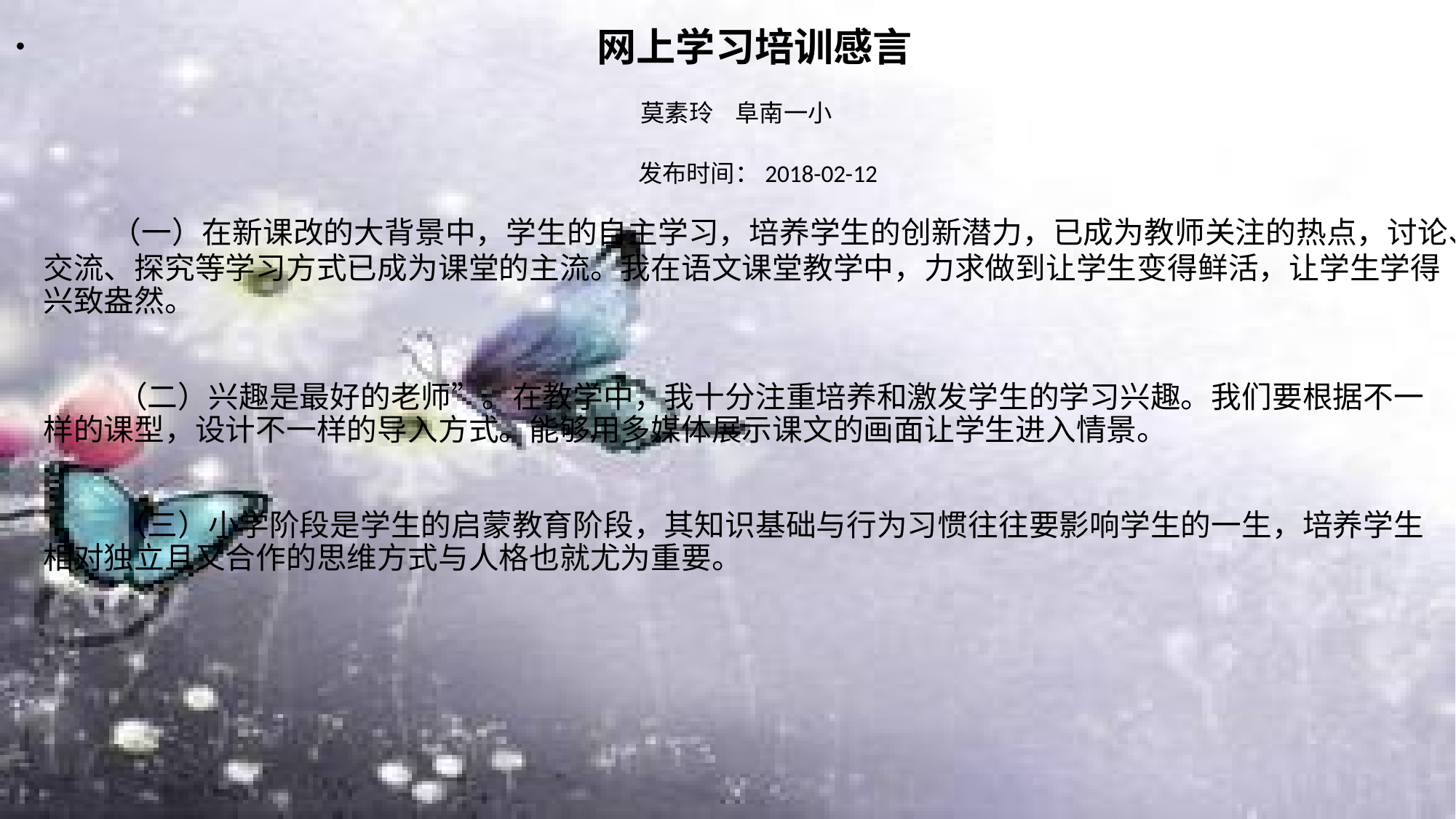

网上学习培训感言
                                                                 莫素玲    阜南一小
                                                                                                                 发布时间：2018-02-12
         （一）在新课改的大背景中，学生的自主学习，培养学生的创新潜力，已成为教师关注的热点，讨论、交流、探究等学习方式已成为课堂的主流。我在语文课堂教学中，力求做到让学生变得鲜活，让学生学得兴致盎然。

              （二）兴趣是最好的老师”。在教学中，我十分注重培养和激发学生的学习兴趣。我们要根据不一样的课型，设计不一样的导入方式。能够用多媒体展示课文的画面让学生进入情景。

              （三）小学阶段是学生的启蒙教育阶段，其知识基础与行为习惯往往要影响学生的一生，培养学生相对独立且又合作的思维方式与人格也就尤为重要。